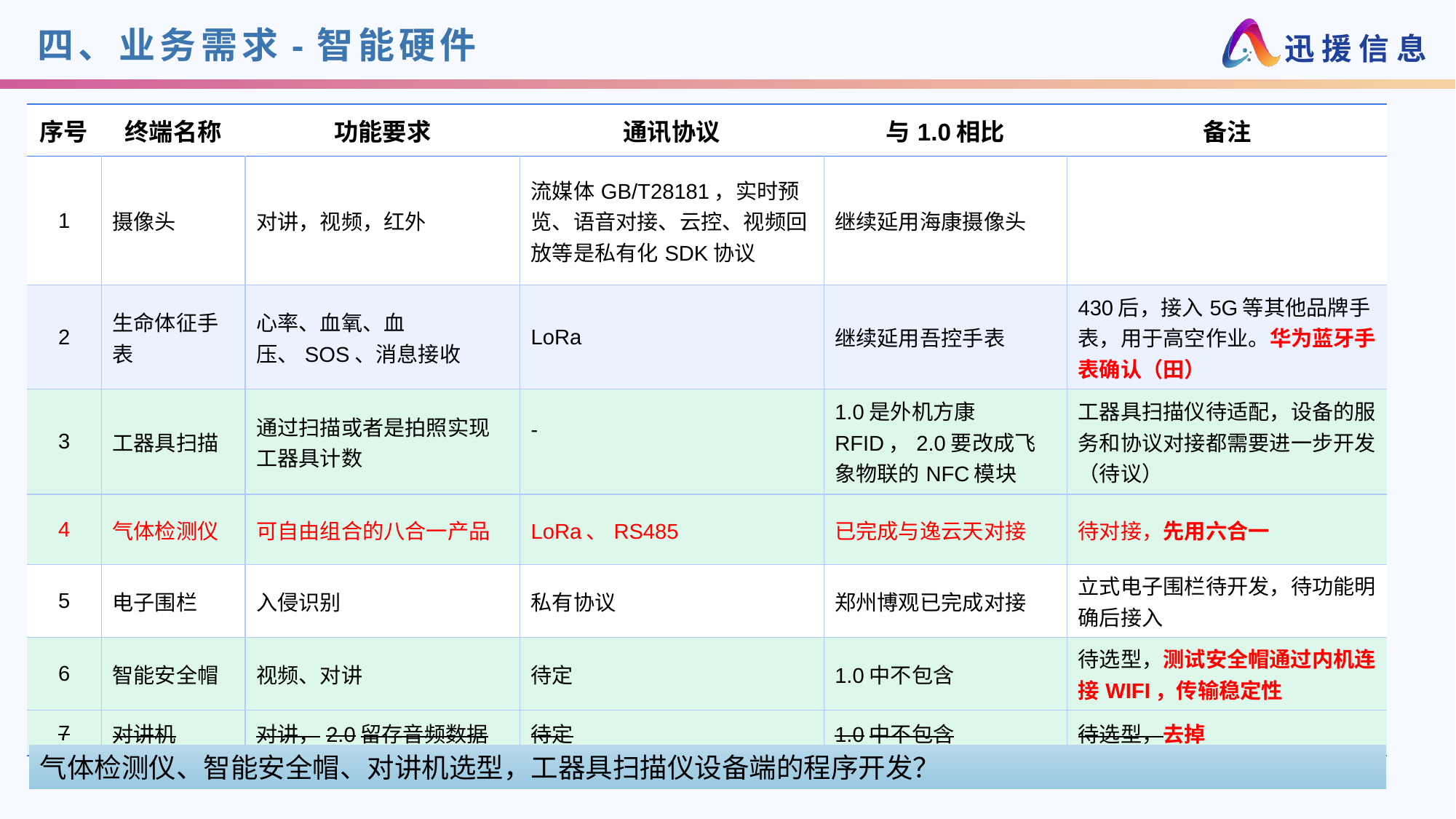

# 四、业务需求-智能硬件
| 序号 | 终端名称 | 功能要求 | 通讯协议 | 与1.0相比 | 备注 |
| --- | --- | --- | --- | --- | --- |
| 1 | 摄像头 | 对讲，视频，红外 | 流媒体GB/T28181，实时预览、语音对接、云控、视频回放等是私有化SDK协议 | 继续延用海康摄像头 |  |
| 2 | 生命体征手表 | 心率、血氧、血压、SOS、消息接收 | LoRa | 继续延用吾控手表 | 430后，接入5G等其他品牌手表，用于高空作业。华为蓝牙手表确认（田） |
| 3 | 工器具扫描 | 通过扫描或者是拍照实现工器具计数 | - | 1.0是外机方康RFID，2.0要改成飞象物联的NFC模块 | 工器具扫描仪待适配，设备的服务和协议对接都需要进一步开发（待议） |
| 4 | 气体检测仪 | 可自由组合的八合一产品 | LoRa、RS485 | 已完成与逸云天对接 | 待对接，先用六合一 |
| 5 | 电子围栏 | 入侵识别 | 私有协议 | 郑州博观已完成对接 | 立式电子围栏待开发，待功能明确后接入 |
| 6 | 智能安全帽 | 视频、对讲 | 待定 | 1.0中不包含 | 待选型，测试安全帽通过内机连接WIFI，传输稳定性 |
| 7 | 对讲机 | 对讲，2.0留存音频数据 | 待定 | 1.0中不包含 | 待选型，去掉 |
气体检测仪、智能安全帽、对讲机选型，工器具扫描仪设备端的程序开发？